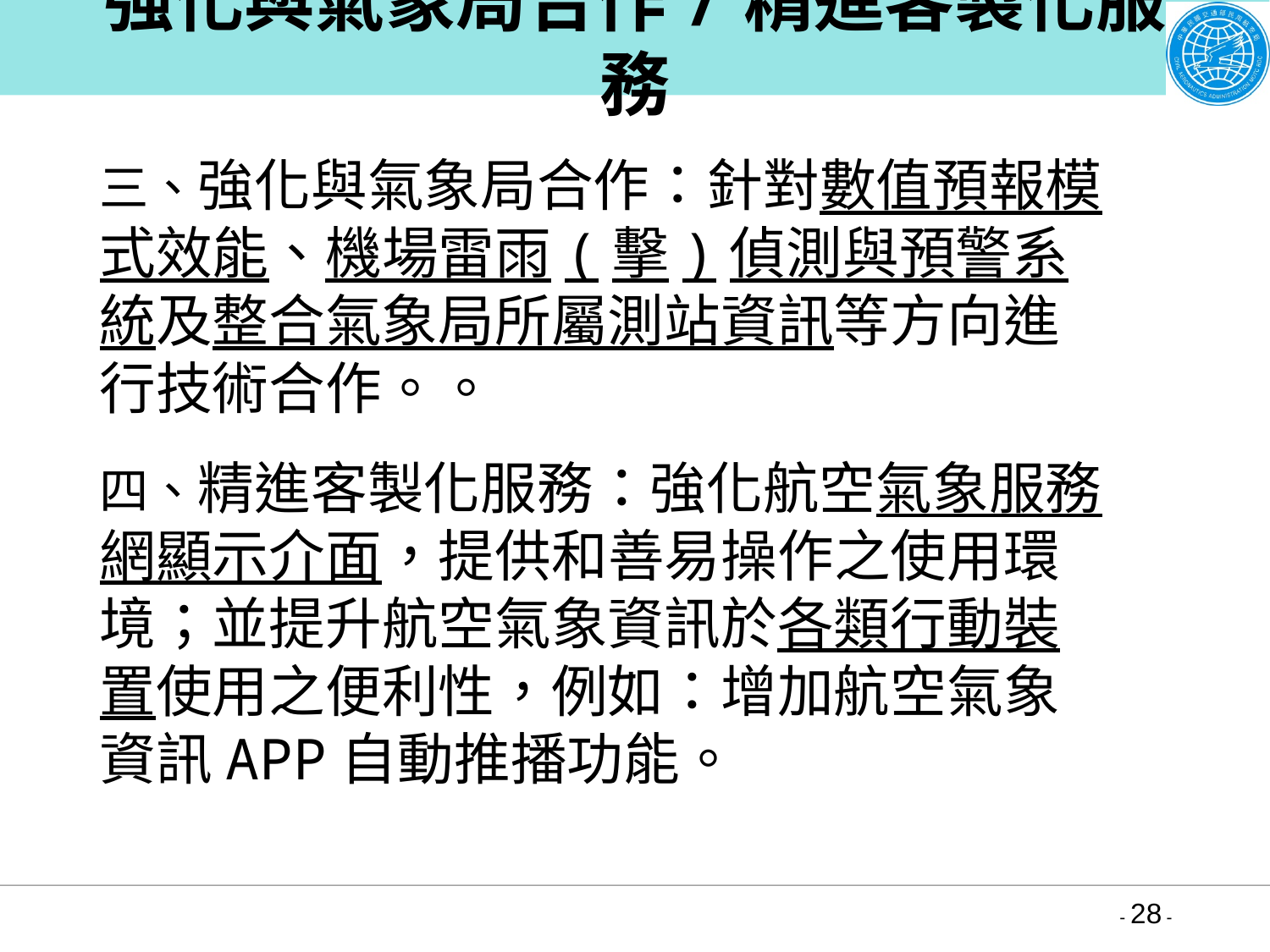

# 強化與氣象局合作/精進客製化服務
三、強化與氣象局合作：針對數值預報模式效能、機場雷雨(擊)偵測與預警系統及整合氣象局所屬測站資訊等方向進行技術合作。。
四、精進客製化服務：強化航空氣象服務網顯示介面，提供和善易操作之使用環境；並提升航空氣象資訊於各類行動裝置使用之便利性，例如：增加航空氣象資訊APP自動推播功能。